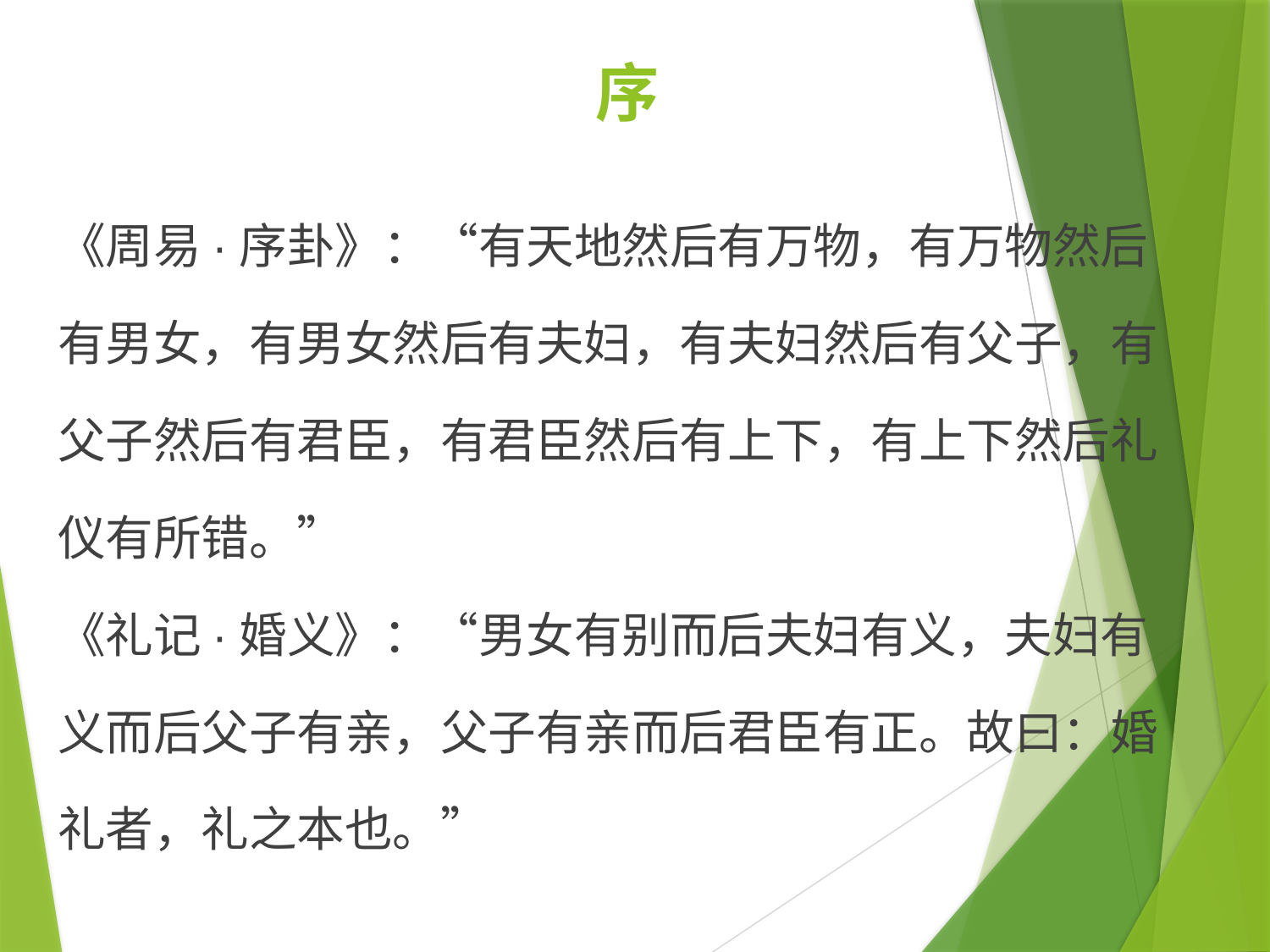

# 序
《周易·序卦》：“有天地然后有万物，有万物然后
有男女，有男女然后有夫妇，有夫妇然后有父子，有
父子然后有君臣，有君臣然后有上下，有上下然后礼
仪有所错。”
《礼记·婚义》：“男女有别而后夫妇有义，夫妇有
义而后父子有亲，父子有亲而后君臣有正。故曰：婚
礼者，礼之本也。”